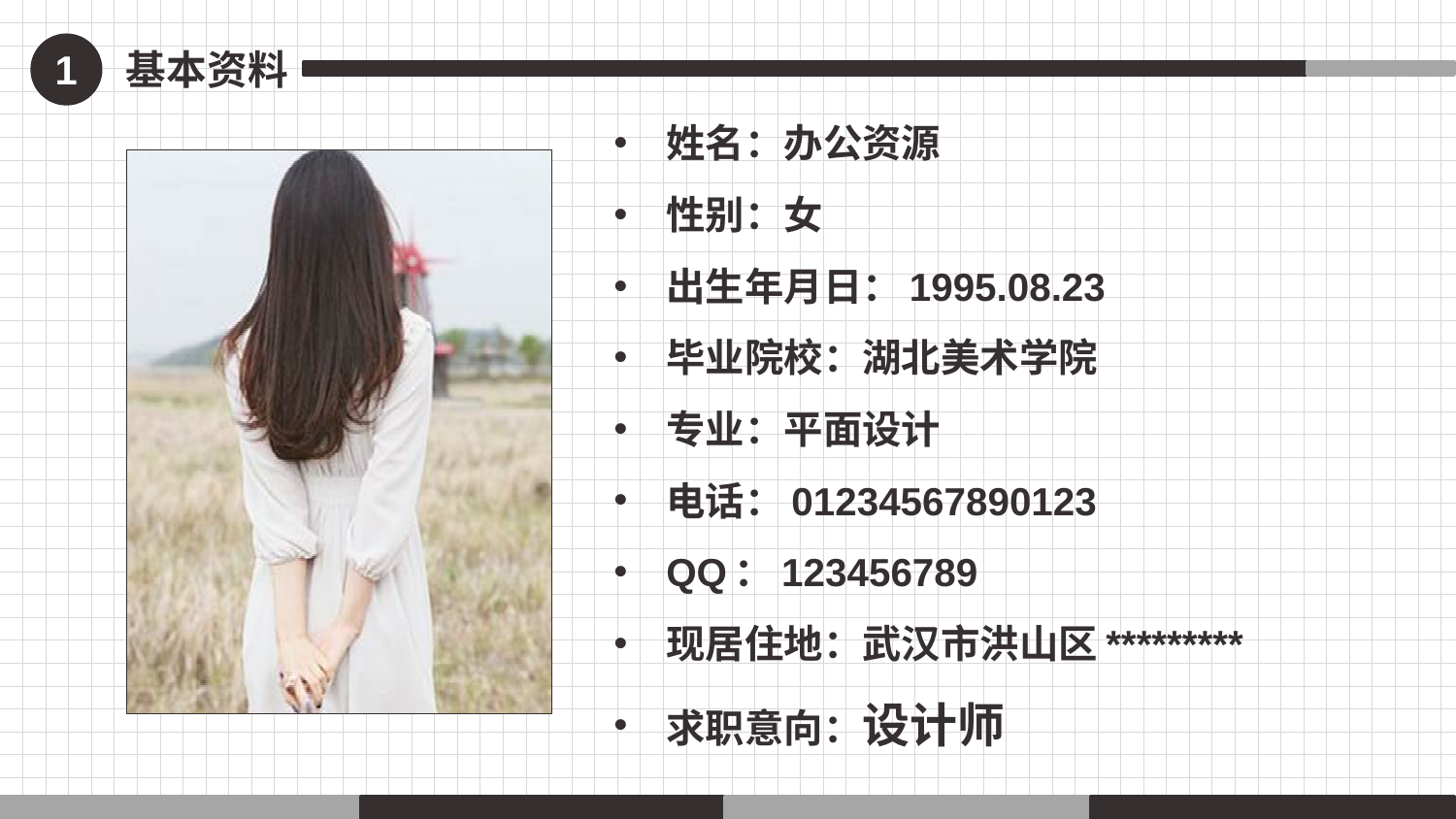

1
基本资料

姓名：办公资源
性别：女
出生年月日：1995.08.23
毕业院校：湖北美术学院
专业：平面设计
电话：01234567890123
QQ：123456789
现居住地：武汉市洪山区*********
求职意向：设计师